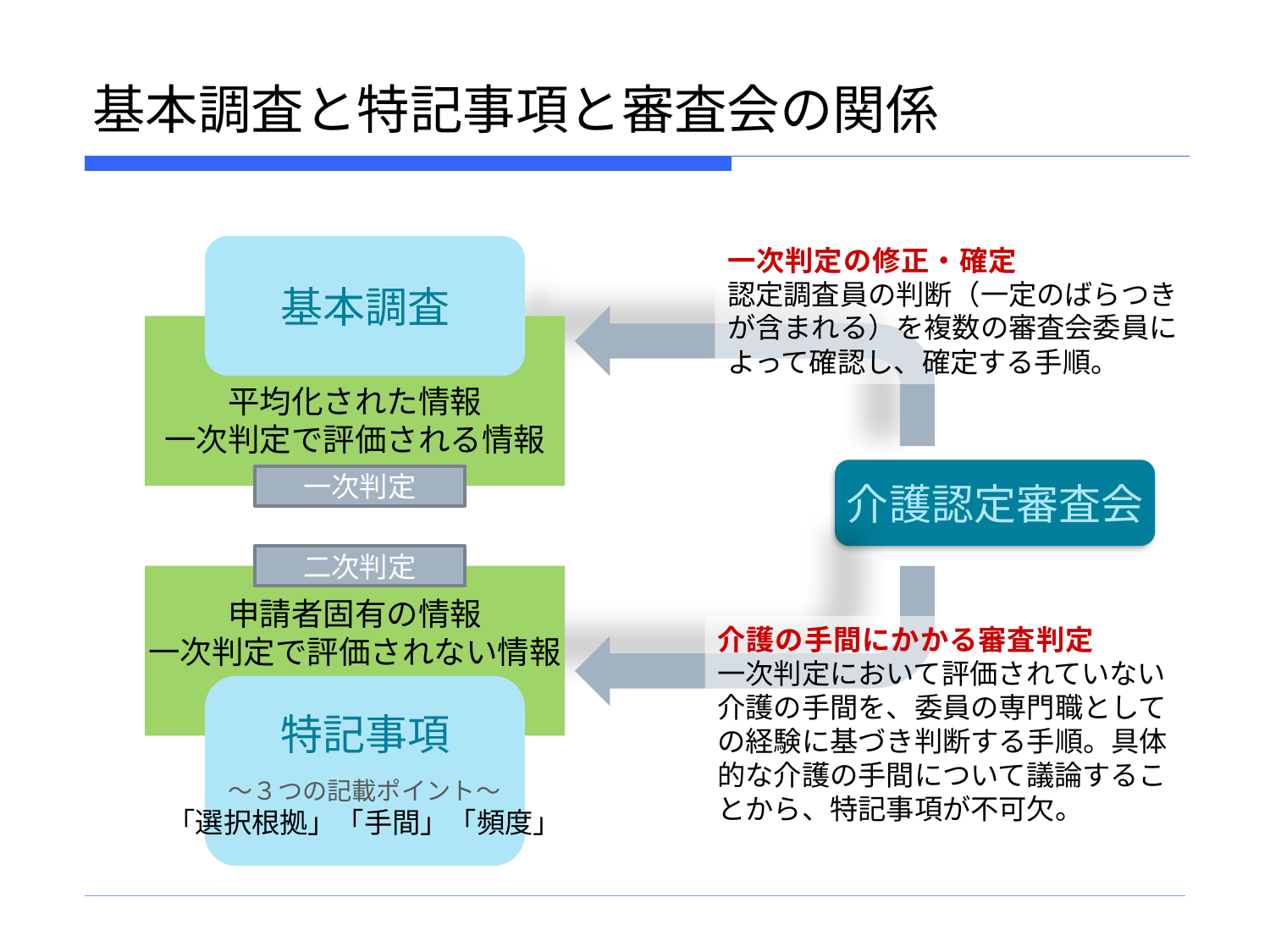

# 基本調査と特記事項と審査会の関係
基本調査
一次判定の修正・確定
認定調査員の判断（一定のばらつきが含まれる）を複数の審査会委員によって確認し、確定する手順。

平均化された情報
一次判定で評価される情報
介護認定審査会
一次判定
二次判定
申請者固有の情報
一次判定で評価されない情報

介護の手間にかかる審査判定
一次判定において評価されていない介護の手間を、委員の専門職としての経験に基づき判断する手順。具体的な介護の手間について議論することから、特記事項が不可欠。
特記事項

～３つの記載ポイント～
「選択根拠」「手間」「頻度」